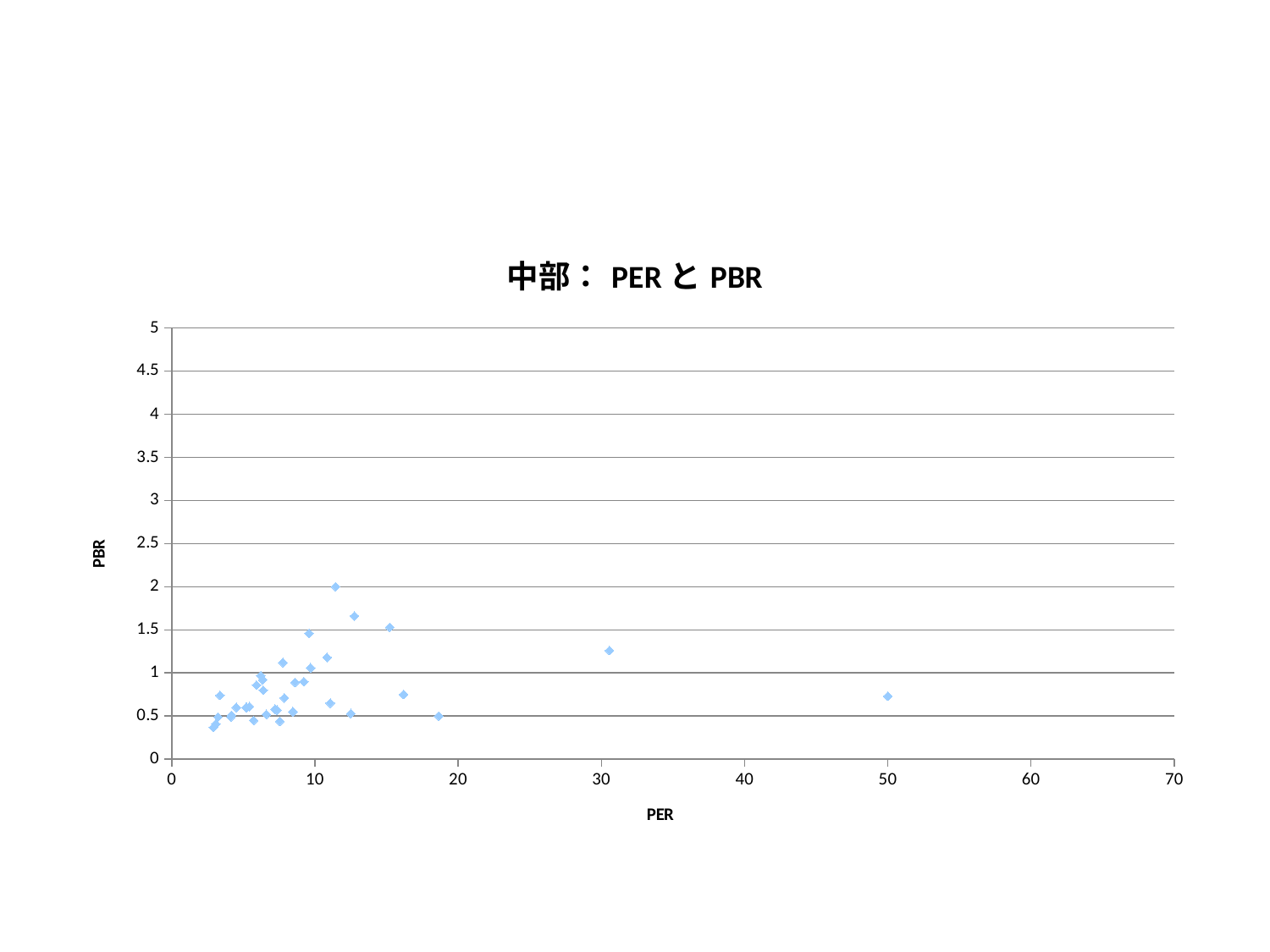

#

### Chart: 中部：PERとPBR

| Category | PBR |
|---|---|